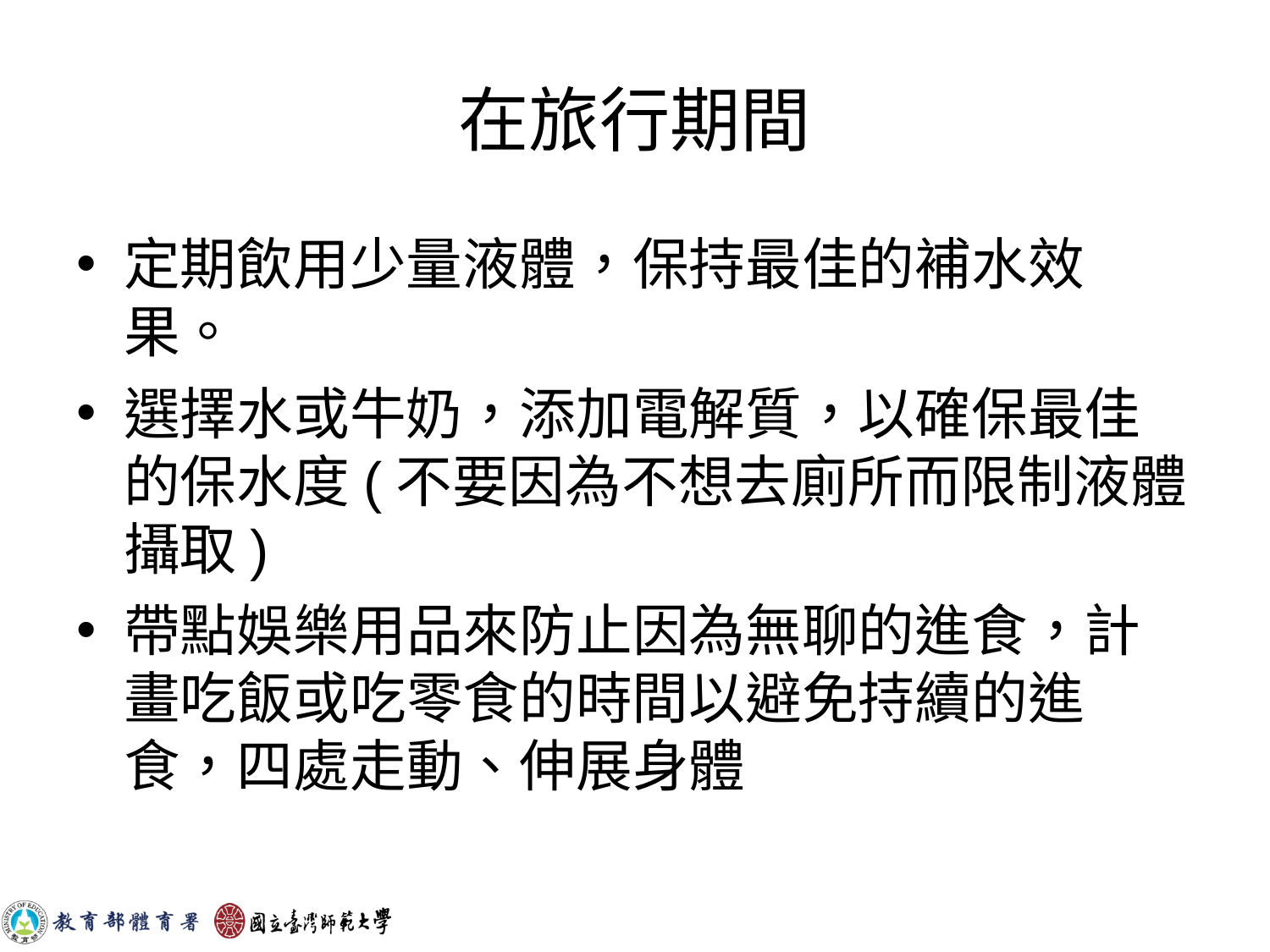

# 在旅行期間
定期飲用少量液體，保持最佳的補水效果。
選擇水或牛奶，添加電解質，以確保最佳的保水度(不要因為不想去廁所而限制液體攝取)
帶點娛樂用品來防止因為無聊的進食，計畫吃飯或吃零食的時間以避免持續的進食，四處走動、伸展身體